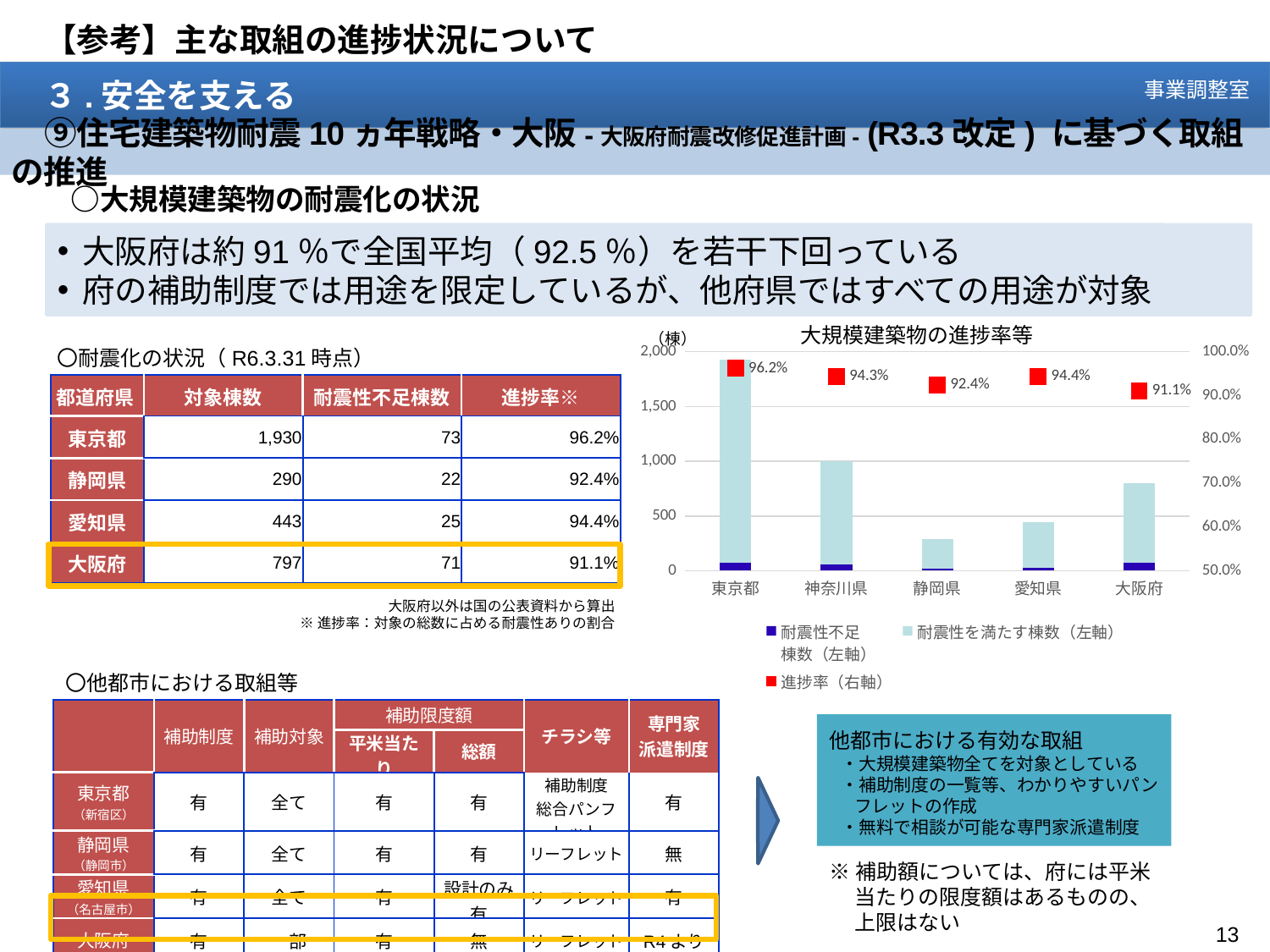

【参考】主な取組の進捗状況について
　３.安全を支える
事業調整室
　⑨住宅建築物耐震10ヵ年戦略・大阪-大阪府耐震改修促進計画- (R3.3改定) に基づく取組の推進
　　○大規模建築物の耐震化の状況

大阪府は約91％で全国平均（92.5％）を若干下回っている
府の補助制度では用途を限定しているが、他府県ではすべての用途が対象
　（棟）
大規模建築物の進捗率等

### Chart

| Category | 耐震性不足
棟数（左軸） | 耐震性を満たす棟数（左軸） | 進捗率（右軸） |
|---|---|---|---|
| 東京都 | 73.0 | 1857.0 | 0.9621761658031088 |
| 神奈川県 | 57.0 | 947.0 | 0.9432270916334662 |
| 静岡県 | 22.0 | 268.0 | 0.9241379310344827 |
| 愛知県 | 25.0 | 418.0 | 0.9435665914221218 |
| 大阪府 | 71.0 | 726.0 | 0.9109159347553325 |
〇耐震化の状況（R6.3.31時点）
| 都道府県 | 対象棟数 | 耐震性不足棟数 | 進捗率※ |
| --- | --- | --- | --- |
| 東京都 | 1,930 | 73 | 96.2% |
| 静岡県 | 290 | 22 | 92.4% |
| 愛知県 | 443 | 25 | 94.4% |
| 大阪府 | 797 | 71 | 91.1% |

　大阪府以外は国の公表資料から算出
※進捗率：対象の総数に占める耐震性ありの割合

〇他都市における取組等
|  | 補助制度 | 補助対象 | 補助限度額 |  | チラシ等 | 専門家 派遣制度 |
| --- | --- | --- | --- | --- | --- | --- |
|  |  |  | 平米当たり | 総額 |  |  |
| 東京都 （新宿区） | 有 | 全て | 有 | 有 | 補助制度 総合パンフレット | 有 |
| 静岡県 （静岡市） | 有 | 全て | 有 | 有 | リーフレット | 無 |
| 愛知県 （名古屋市） | 有 | 全て | 有 | 設計のみ有 | リーフレット | 有 |
| 大阪府 | 有 | 一部 | 有 | 無 | リーフレット | R4より |

他都市における有効な取組
・大規模建築物全てを対象としている
・補助制度の一覧等、わかりやすいパンフレットの作成
・無料で相談が可能な専門家派遣制度

※補助額については、府には平米当たりの限度額はあるものの、上限はない

13